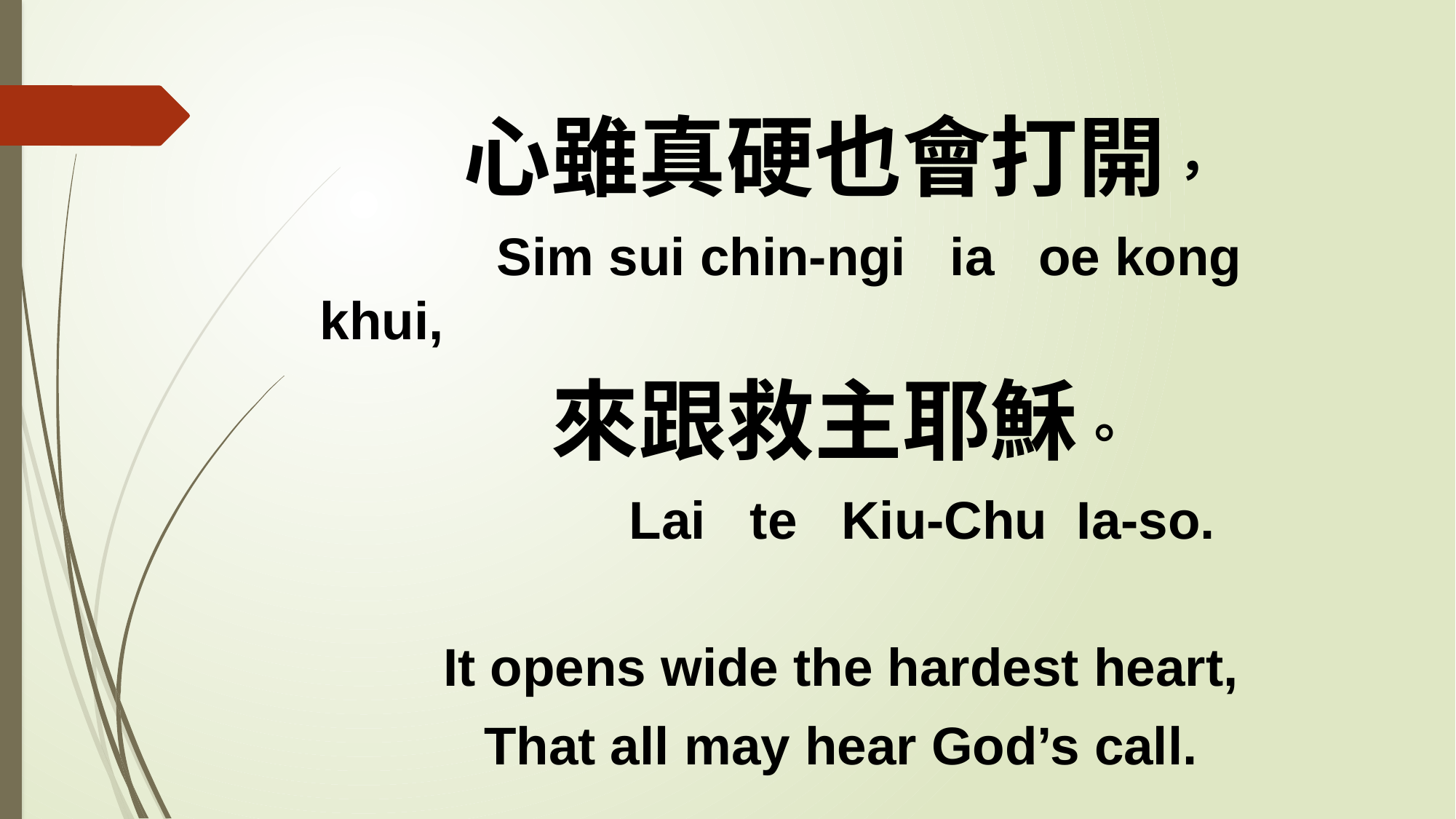

心雖真硬也會打開，
            Sim sui chin-ngi   ia   oe kong khui,
來跟救主耶穌。
                     Lai   te   Kiu-Chu  Ia-so.

It opens wide the hardest heart,
That all may hear God’s call.